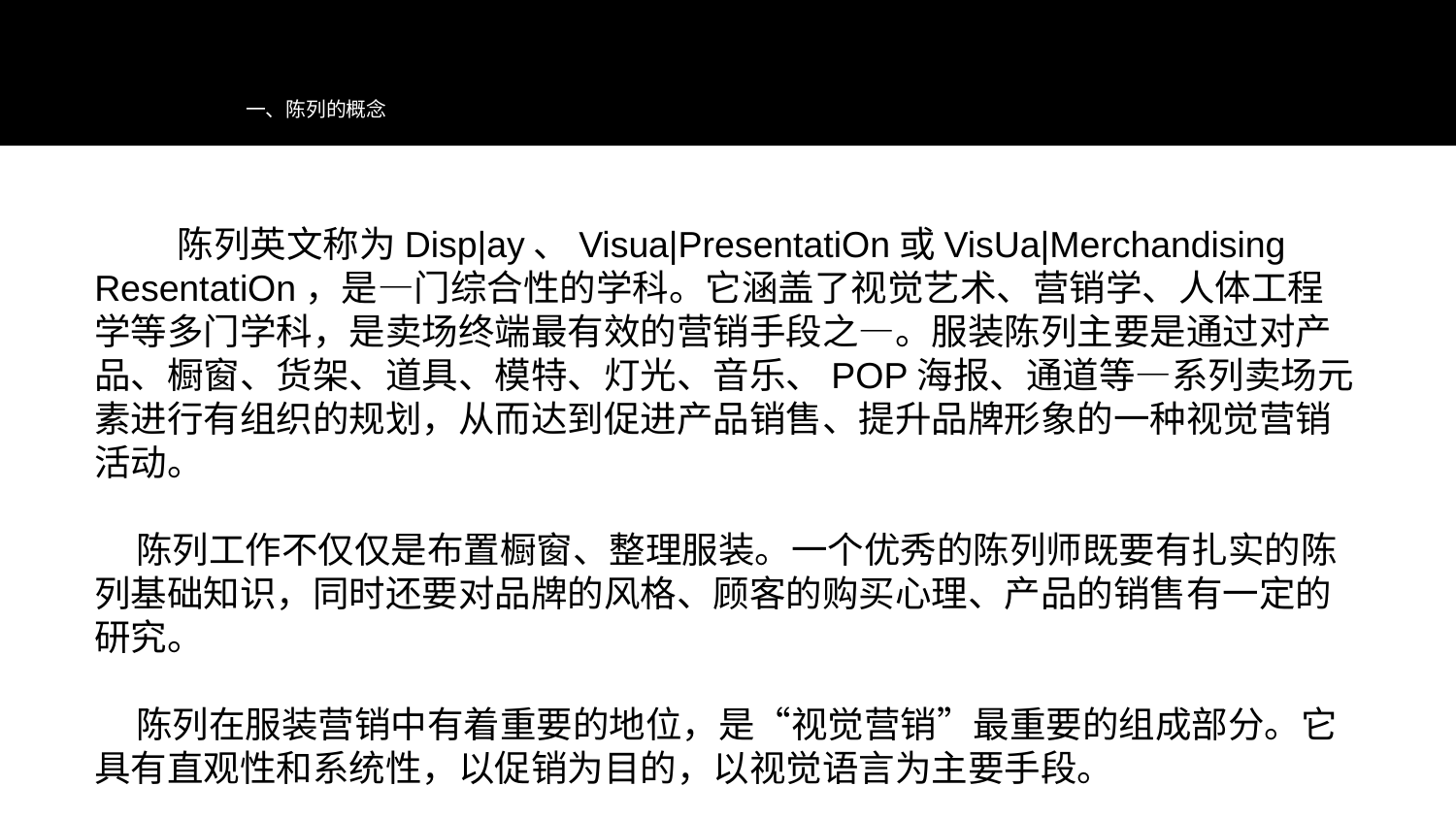

# 一、陈列的概念
         陈列英文称为Disp|ay、Visua|PresentatiOn或VisUa|Merchandising ResentatiOn，是—门综合性的学科。它涵盖了视觉艺术、营销学、人体工程学等多门学科，是卖场终端最有效的营销手段之—。服装陈列主要是通过对产品、橱窗、货架、道具、模特、灯光、音乐、POP海报、通道等—系列卖场元素进行有组织的规划，从而达到促进产品销售、提升品牌形象的一种视觉营销活动。

    陈列工作不仅仅是布置橱窗、整理服装。一个优秀的陈列师既要有扎实的陈列基础知识，同时还要对品牌的风格、顾客的购买心理、产品的销售有一定的研究。

    陈列在服装营销中有着重要的地位，是“视觉营销”最重要的组成部分。它具有直观性和系统性，以促销为目的，以视觉语言为主要手段。